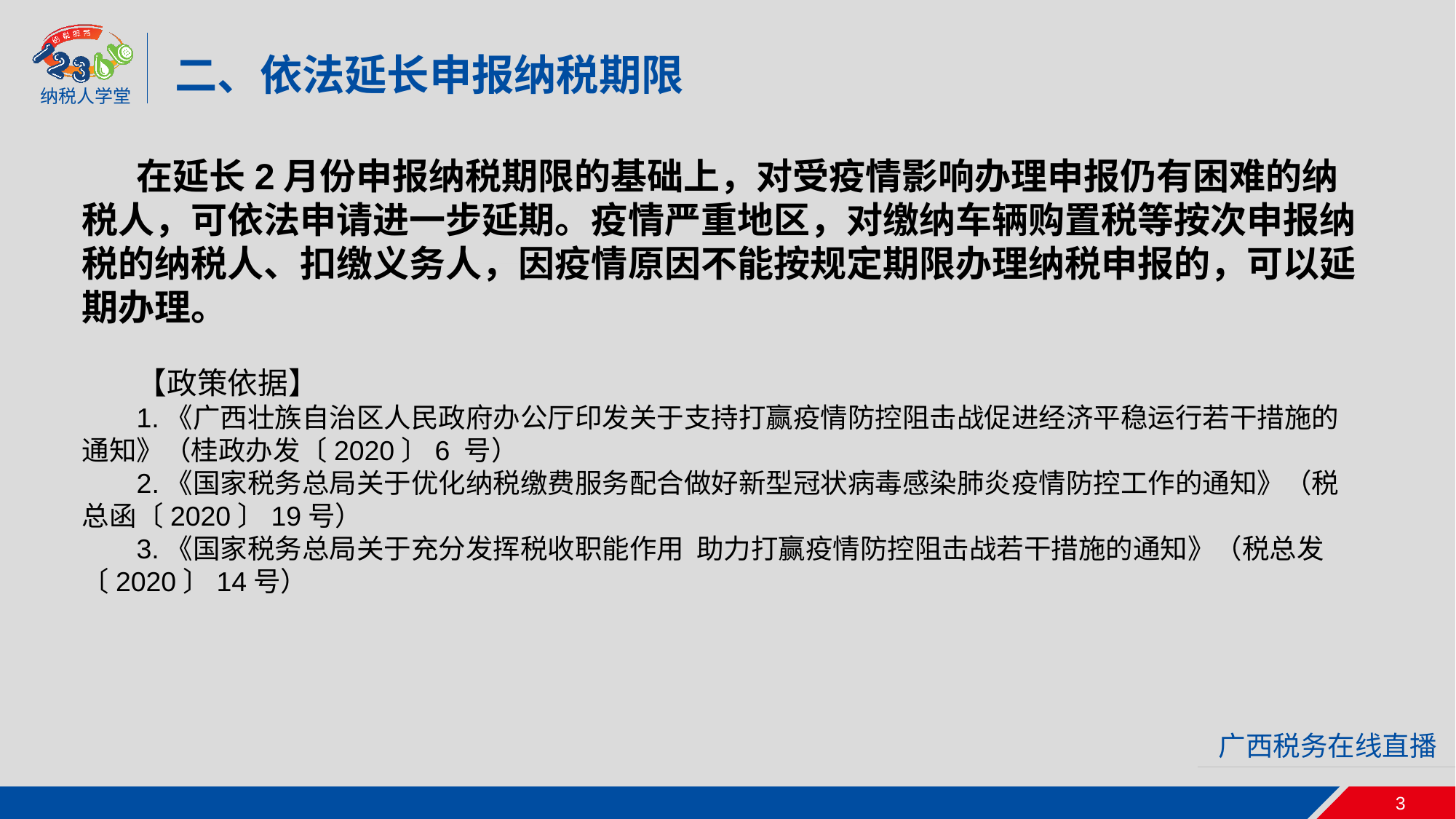

二、依法延长申报纳税期限
在延长2月份申报纳税期限的基础上，对受疫情影响办理申报仍有困难的纳税人，可依法申请进一步延期。疫情严重地区，对缴纳车辆购置税等按次申报纳税的纳税人、扣缴义务人，因疫情原因不能按规定期限办理纳税申报的，可以延期办理。

【政策依据】
1.《广西壮族自治区人民政府办公厅印发关于支持打赢疫情防控阻击战促进经济平稳运行若干措施的通知》（桂政办发〔2020〕6 号）
2.《国家税务总局关于优化纳税缴费服务配合做好新型冠状病毒感染肺炎疫情防控工作的通知》（税总函〔2020〕19号）
3.《国家税务总局关于充分发挥税收职能作用  助力打赢疫情防控阻击战若干措施的通知》（税总发〔2020〕14号）